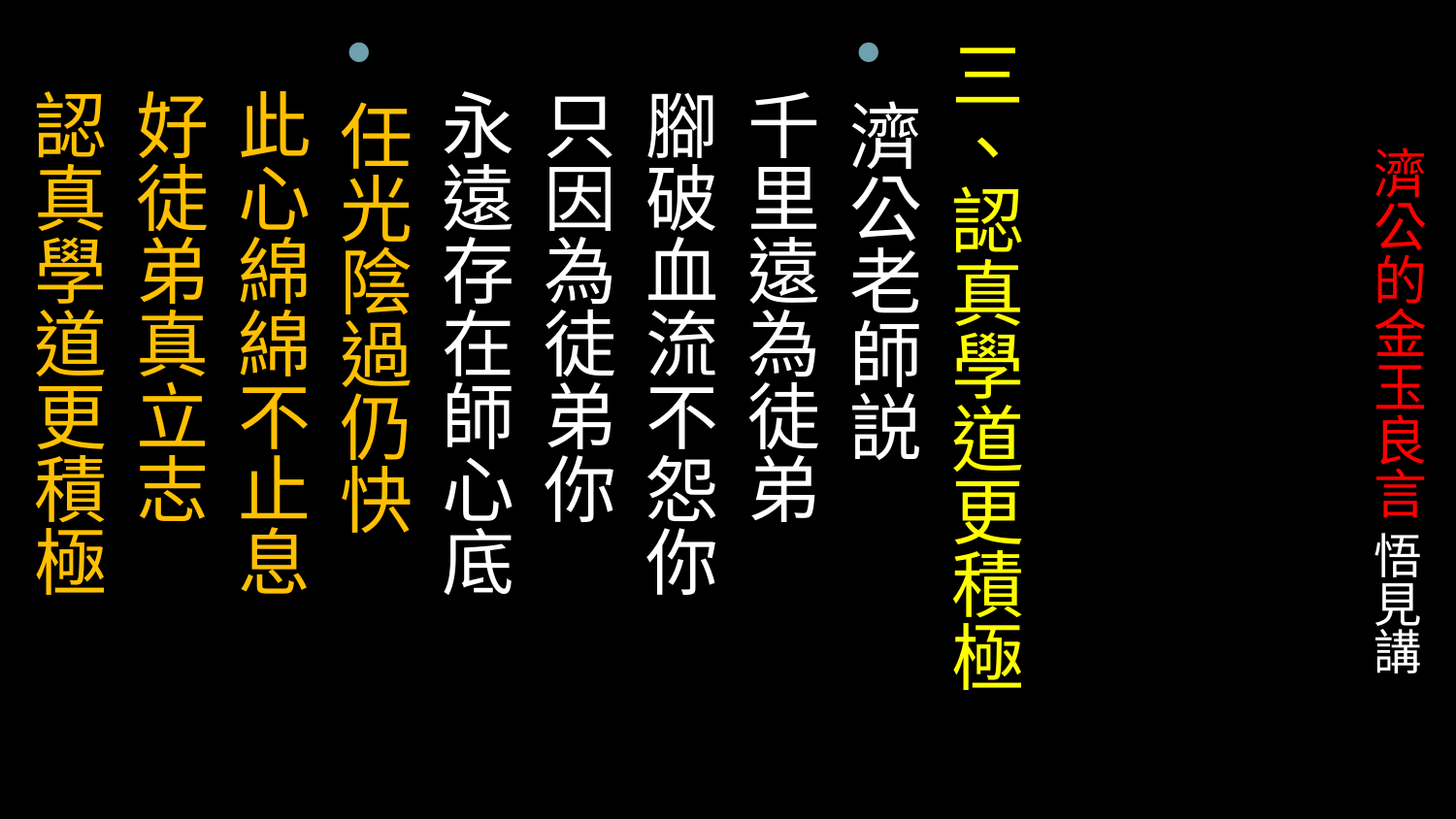

三、認真學道更積極
濟公老師説
  千里遠為徒弟
  腳破血流不怨你
  只因為徒弟你
  永遠存在師心底
任光陰過仍快
  此心綿綿不止息
  好徒弟真立志
  認真學道更積極
# 濟公的金玉良言 悟見講